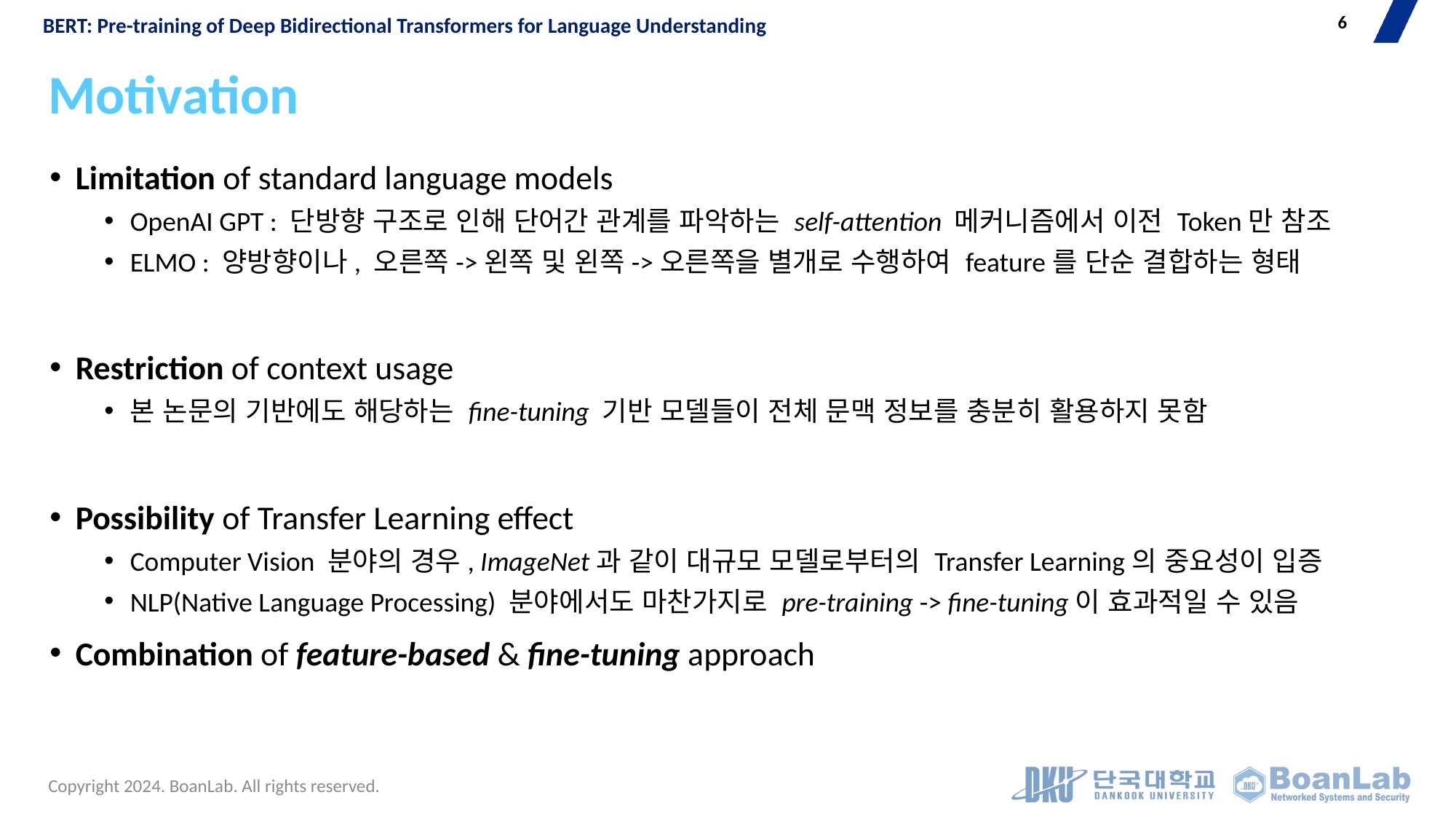

6
BERT: Pre-training of Deep Bidirectional Transformers for Language Understanding

# Motivation
Limitation of standard language models
OpenAI GPT : 단방향 구조로 인해 단어간 관계를 파악하는 self-attention 메커니즘에서 이전 Token만 참조
ELMO : 양방향이나, 오른쪽->왼쪽 및 왼쪽->오른쪽을 별개로 수행하여 feature를 단순 결합하는 형태

Restriction of context usage
본 논문의 기반에도 해당하는 fine-tuning 기반 모델들이 전체 문맥 정보를 충분히 활용하지 못함

Possibility of Transfer Learning effect
Computer Vision 분야의 경우, ImageNet과 같이 대규모 모델로부터의 Transfer Learning의 중요성이 입증
NLP(Native Language Processing) 분야에서도 마찬가지로 pre-training -> fine-tuning이 효과적일 수 있음
Combination of feature-based & fine-tuning approach

Copyright 2024. BoanLab. All rights reserved.